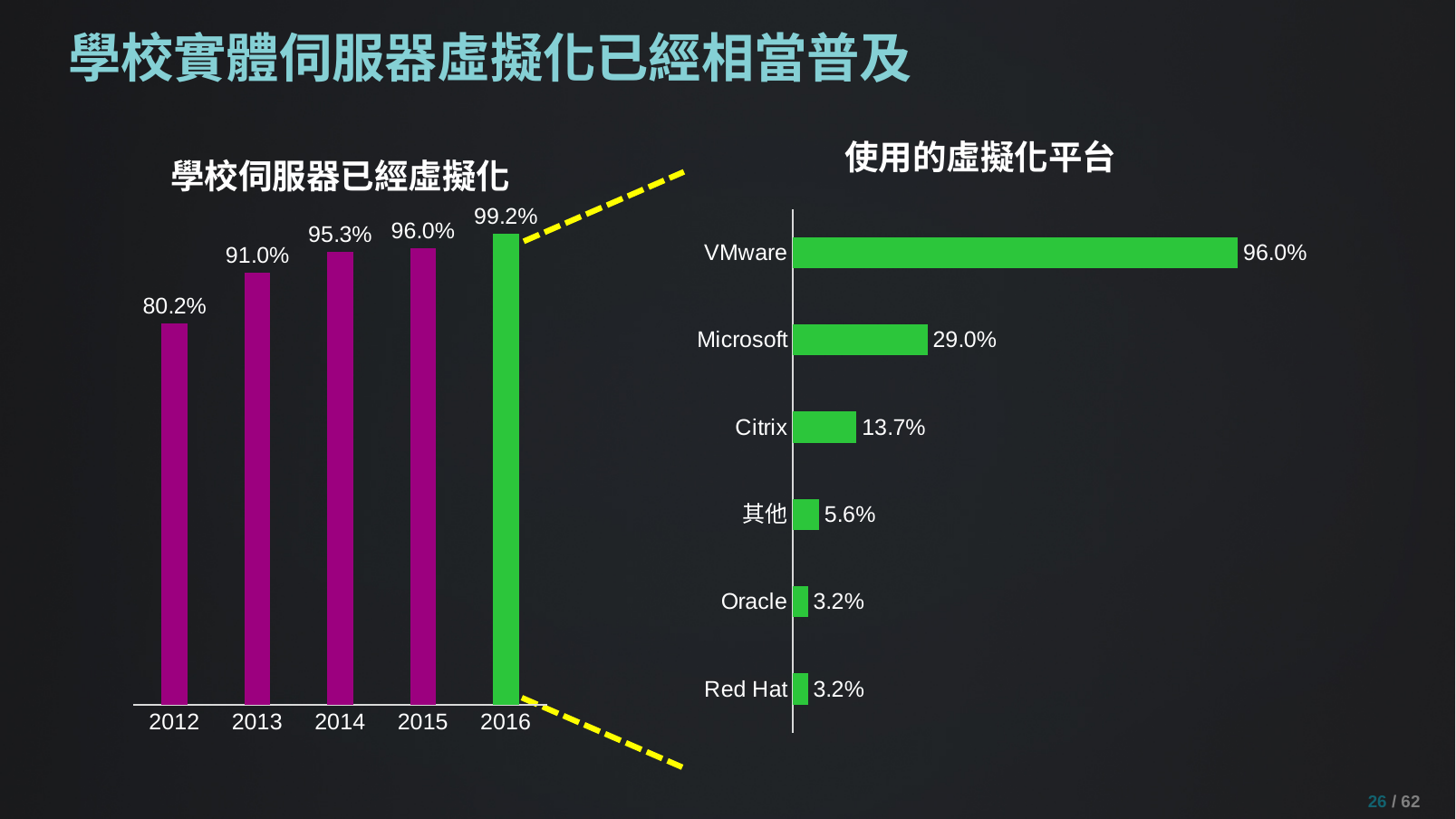

# 學校實體伺服器虛擬化已經相當普及

### Chart: 使用的虛擬化平台

| Category | 數列 1 |
|---|---|
| Red Hat | 0.032258 |
| Oracle | 0.032258 |
| 其他 | 0.056452 |
| Citrix | 0.137097 |
| Microsoft | 0.290323 |
| VMware | 0.959677 |

### Chart: 學校伺服器已經虛擬化

| Category | 比例 |
|---|---|
| 2012 | 0.80188679245283 |
| 2013 | 0.90990990990991 |
| 2014 | 0.952755905511811 |
| 2015 | 0.96 |
| 2016 | 0.992 |